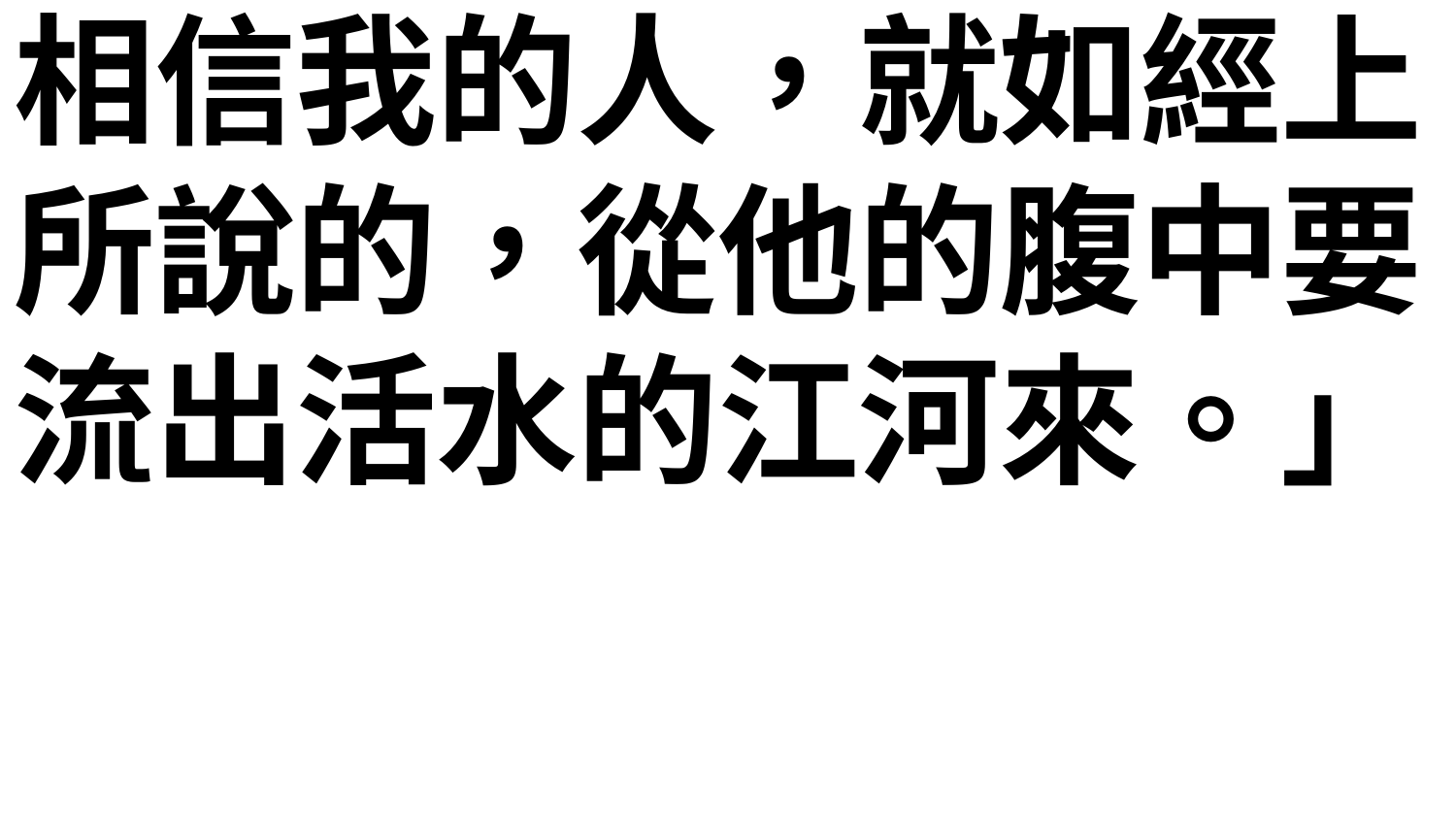

相信我的人，就如經上所說的，從他的腹中要流出活水的江河來。」

他這話是指著信他的人將要受的聖靈說的，那時聖靈還沒有賜下來，因為耶穌還沒有得到榮耀。